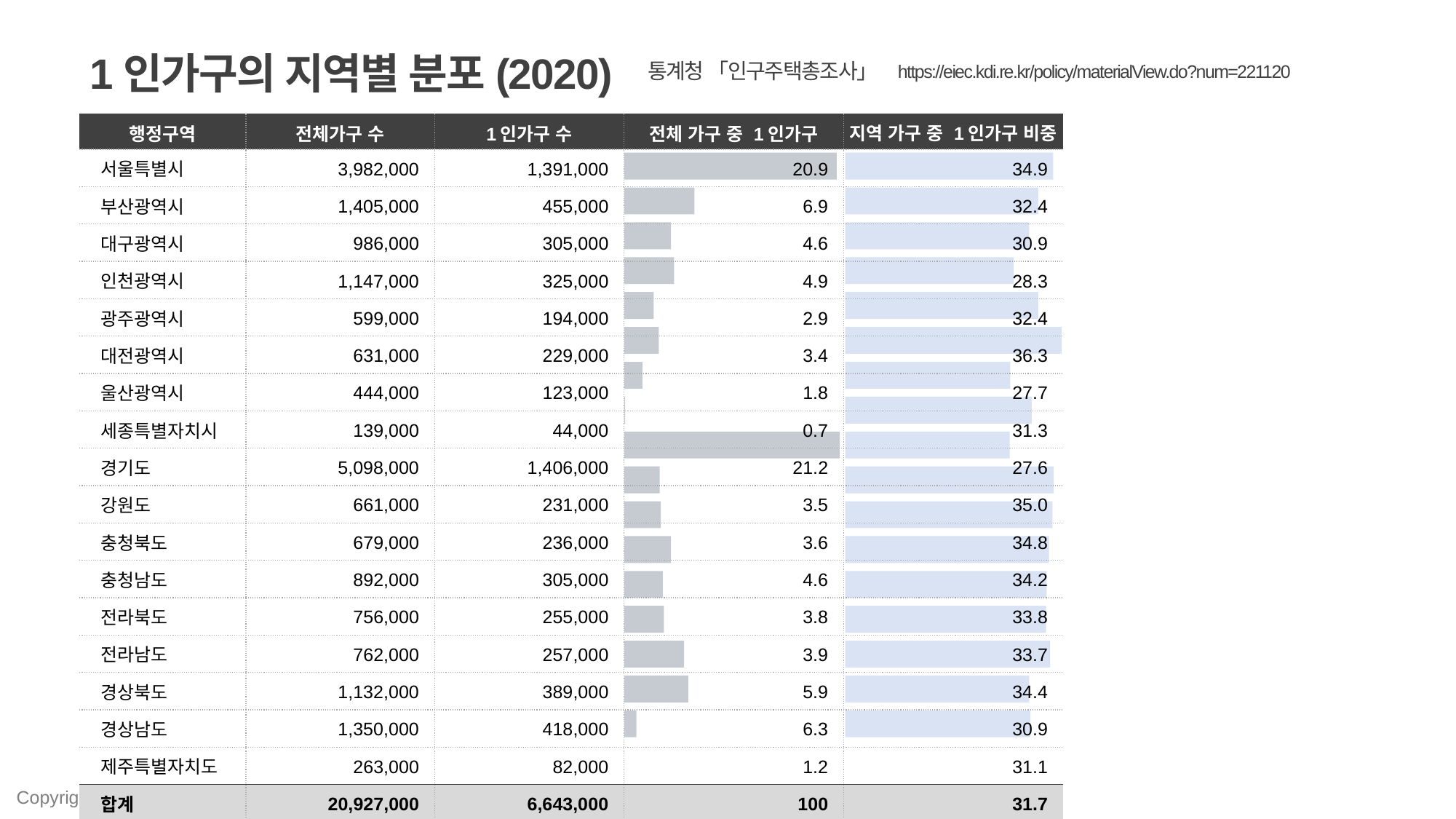

1인가구의 지역별 분포(2020)
통계청 「인구주택총조사」
https://eiec.kdi.re.kr/policy/materialView.do?num=221120
| 행정구역 | 전체가구 수 | 1인가구 수 | 전체 가구 중 1인가구 | 지역 가구 중 1인가구 비중 |
| --- | --- | --- | --- | --- |
| 서울특별시 | 3,982,000 | 1,391,000 | 20.9 | 34.9 |
| 부산광역시 | 1,405,000 | 455,000 | 6.9 | 32.4 |
| 대구광역시 | 986,000 | 305,000 | 4.6 | 30.9 |
| 인천광역시 | 1,147,000 | 325,000 | 4.9 | 28.3 |
| 광주광역시 | 599,000 | 194,000 | 2.9 | 32.4 |
| 대전광역시 | 631,000 | 229,000 | 3.4 | 36.3 |
| 울산광역시 | 444,000 | 123,000 | 1.8 | 27.7 |
| 세종특별자치시 | 139,000 | 44,000 | 0.7 | 31.3 |
| 경기도 | 5,098,000 | 1,406,000 | 21.2 | 27.6 |
| 강원도 | 661,000 | 231,000 | 3.5 | 35.0 |
| 충청북도 | 679,000 | 236,000 | 3.6 | 34.8 |
| 충청남도 | 892,000 | 305,000 | 4.6 | 34.2 |
| 전라북도 | 756,000 | 255,000 | 3.8 | 33.8 |
| 전라남도 | 762,000 | 257,000 | 3.9 | 33.7 |
| 경상북도 | 1,132,000 | 389,000 | 5.9 | 34.4 |
| 경상남도 | 1,350,000 | 418,000 | 6.3 | 30.9 |
| 제주특별자치도 | 263,000 | 82,000 | 1.2 | 31.1 |
| 합계 | 20,927,000 | 6,643,000 | 100 | 31.7 |
2009년 여성

2019년 여성

2019년 남성

단위  :  %